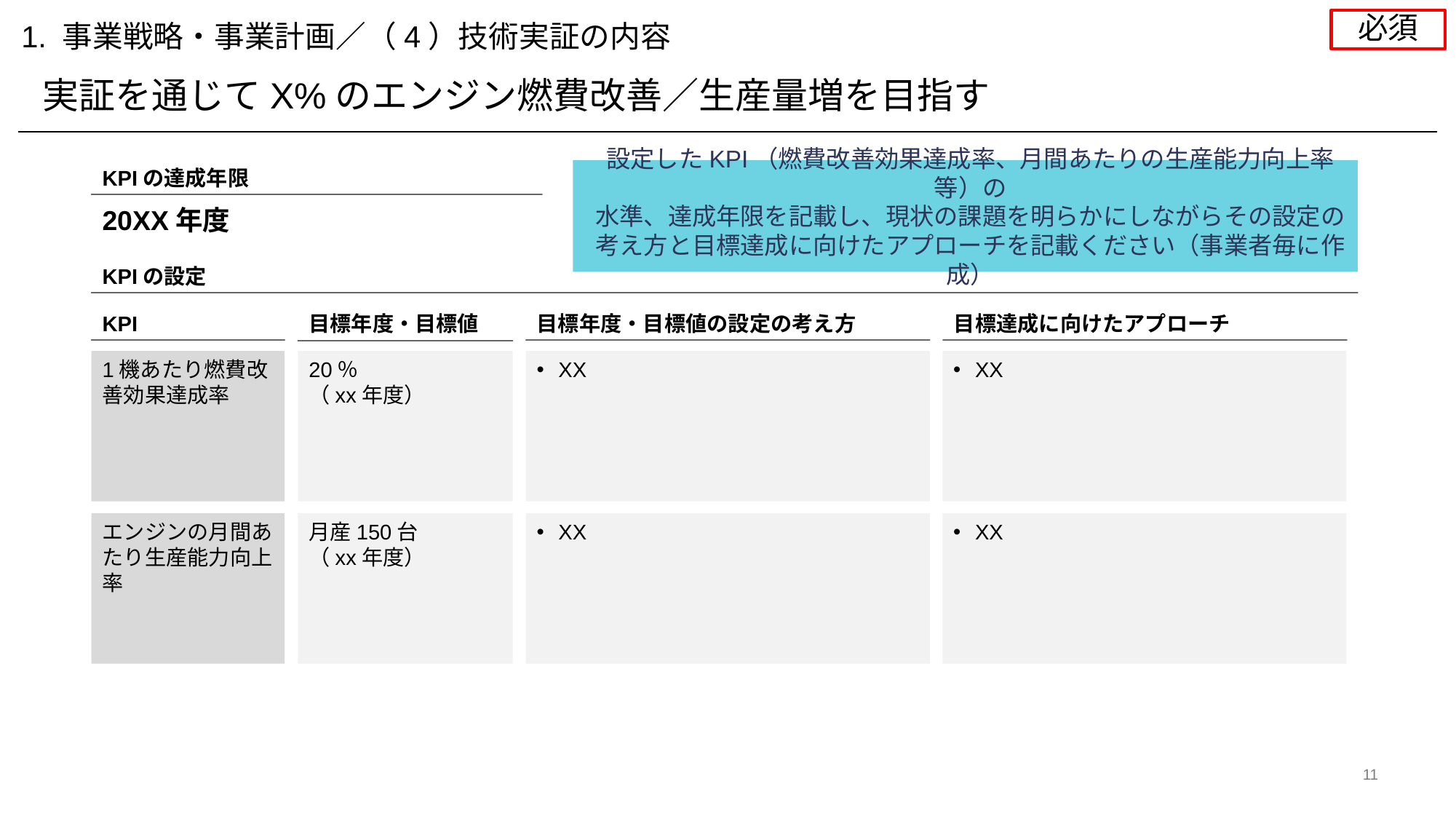

必須
1. 事業戦略・事業計画／（4）技術実証の内容
実証を通じてX%のエンジン燃費改善／生産量増を目指す
KPIの達成年限
設定したKPI（燃費改善効果達成率、月間あたりの生産能力向上率等）の
水準、達成年限を記載し、現状の課題を明らかにしながらその設定の考え方と目標達成に向けたアプローチを記載ください（事業者毎に作成）
20XX年度
KPIの設定
KPI
目標年度・目標値の設定の考え方
目標達成に向けたアプローチ
目標年度・目標値
1機あたり燃費改善効果達成率
20％
（xx年度）
XX
XX
エンジンの月間あたり生産能力向上率
月産150台
（xx年度）
XX
XX